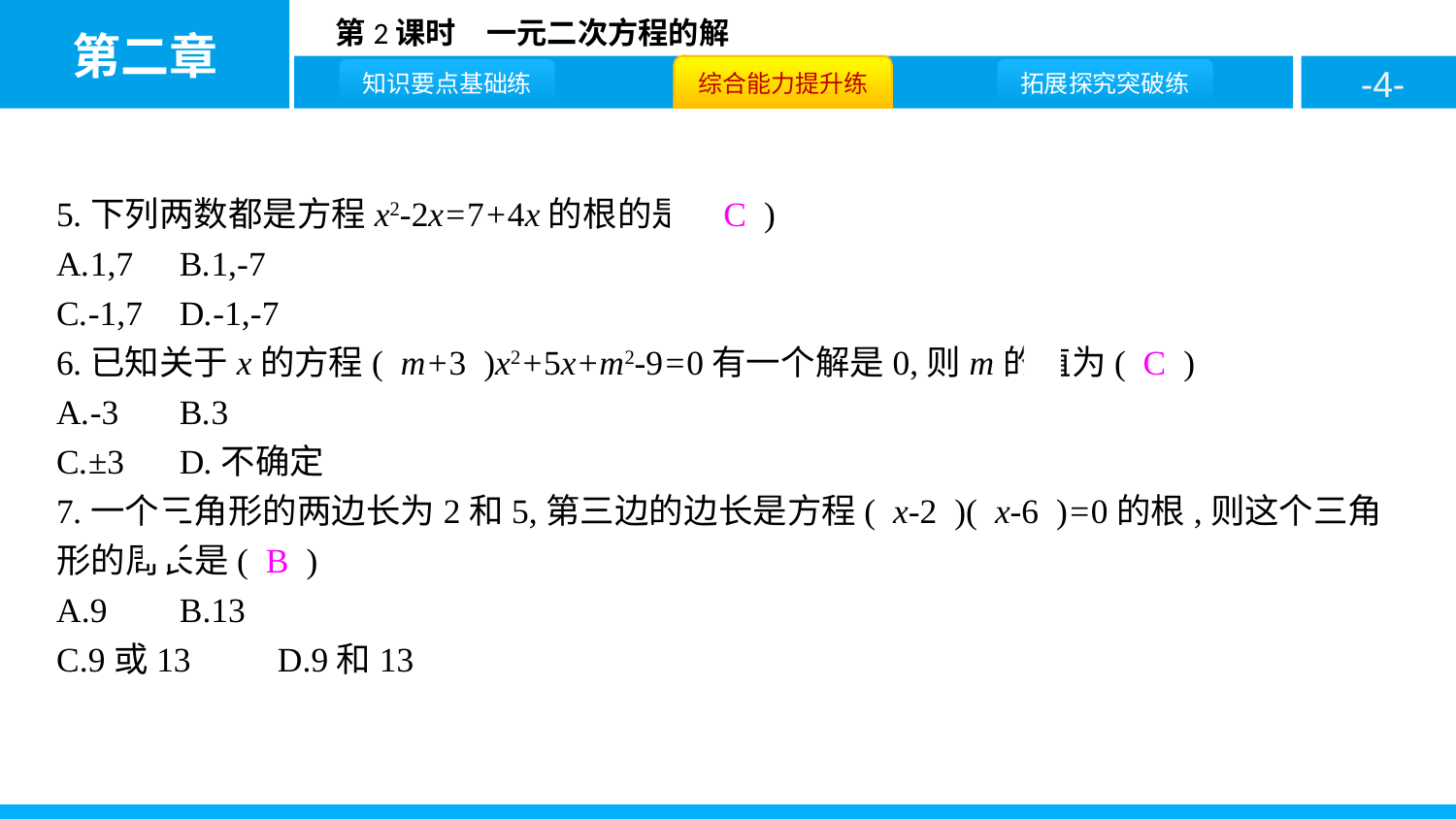

5.下列两数都是方程x2-2x=7+4x的根的是(  C  )
A.1,7	B.1,-7
C.-1,7	D.-1,-7
6.已知关于x的方程(  m+3  )x2+5x+m2-9=0有一个解是0,则m的值为(  C  )
A.-3	B.3
C.±3	D.不确定
7.一个三角形的两边长为2和5,第三边的边长是方程(  x-2  )(  x-6  )=0的根,则这个三角形的周长是(  B  )
A.9	B.13
C.9或13	D.9和13